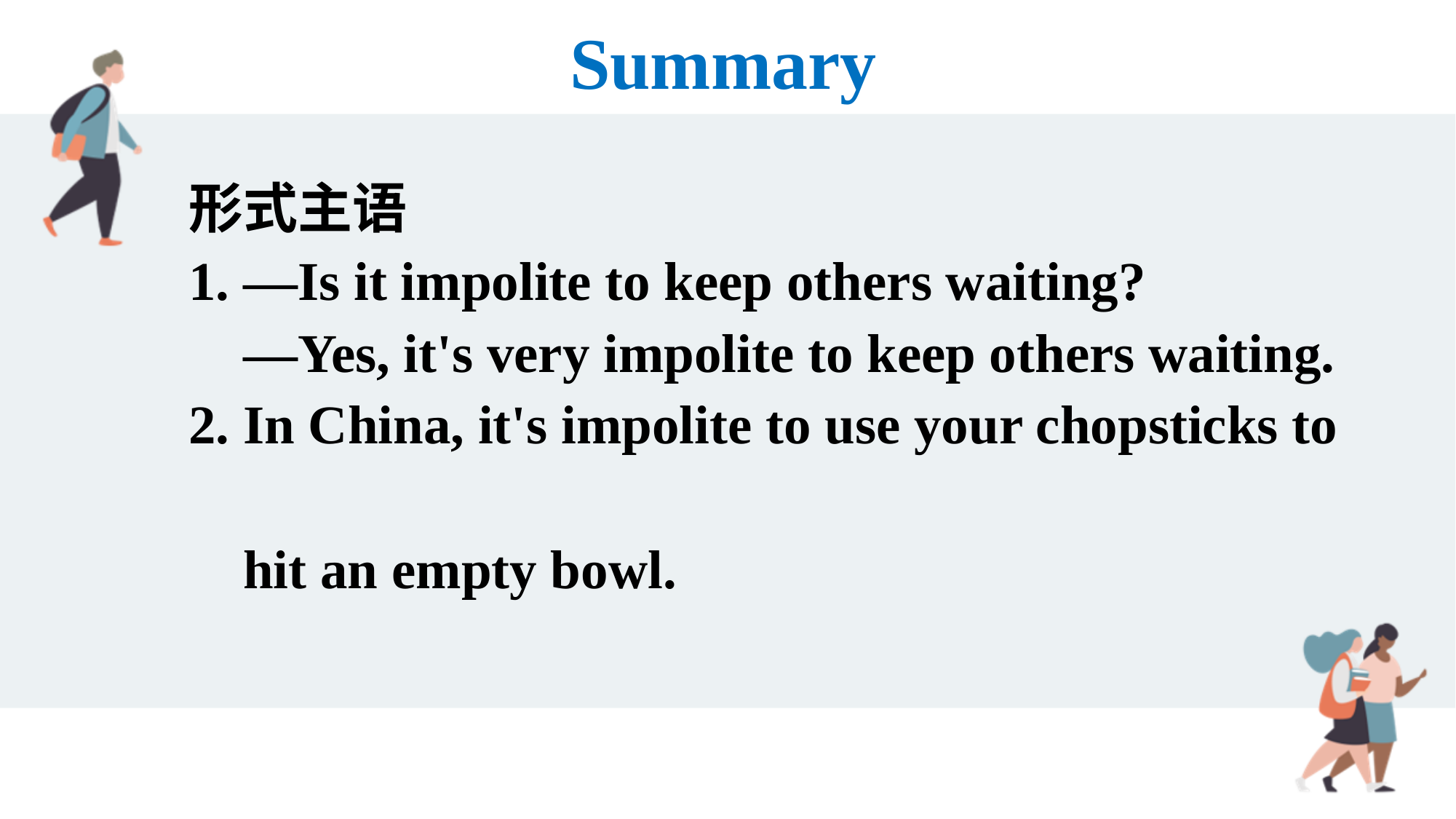

Summary
形式主语
1. —Is it impolite to keep others waiting?
    —Yes, it's very impolite to keep others waiting.
2. In China, it's impolite to use your chopsticks to
    hit an empty bowl.